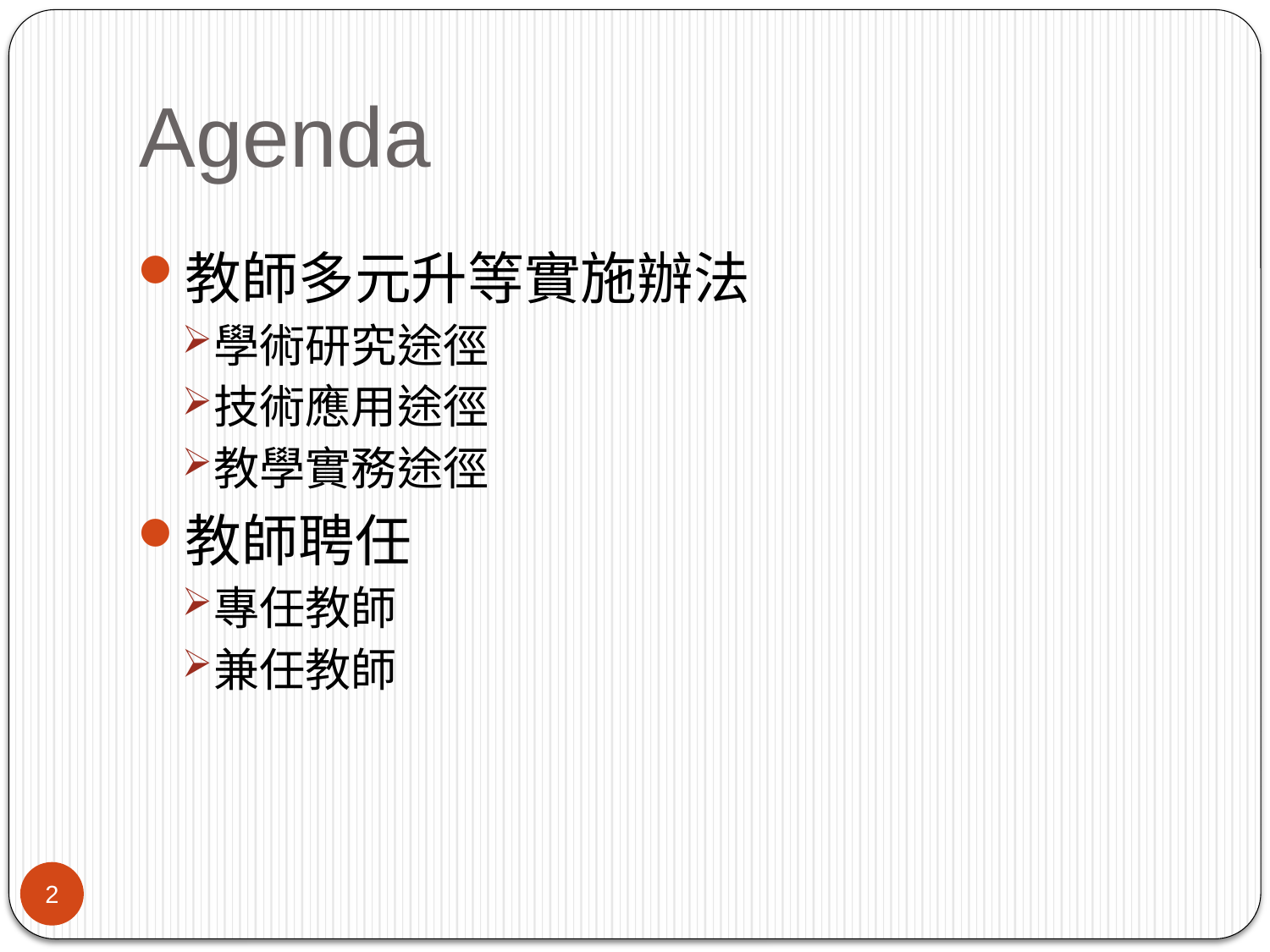

# Agenda
教師多元升等實施辦法
學術研究途徑
技術應用途徑
教學實務途徑
教師聘任
專任教師
兼任教師

2